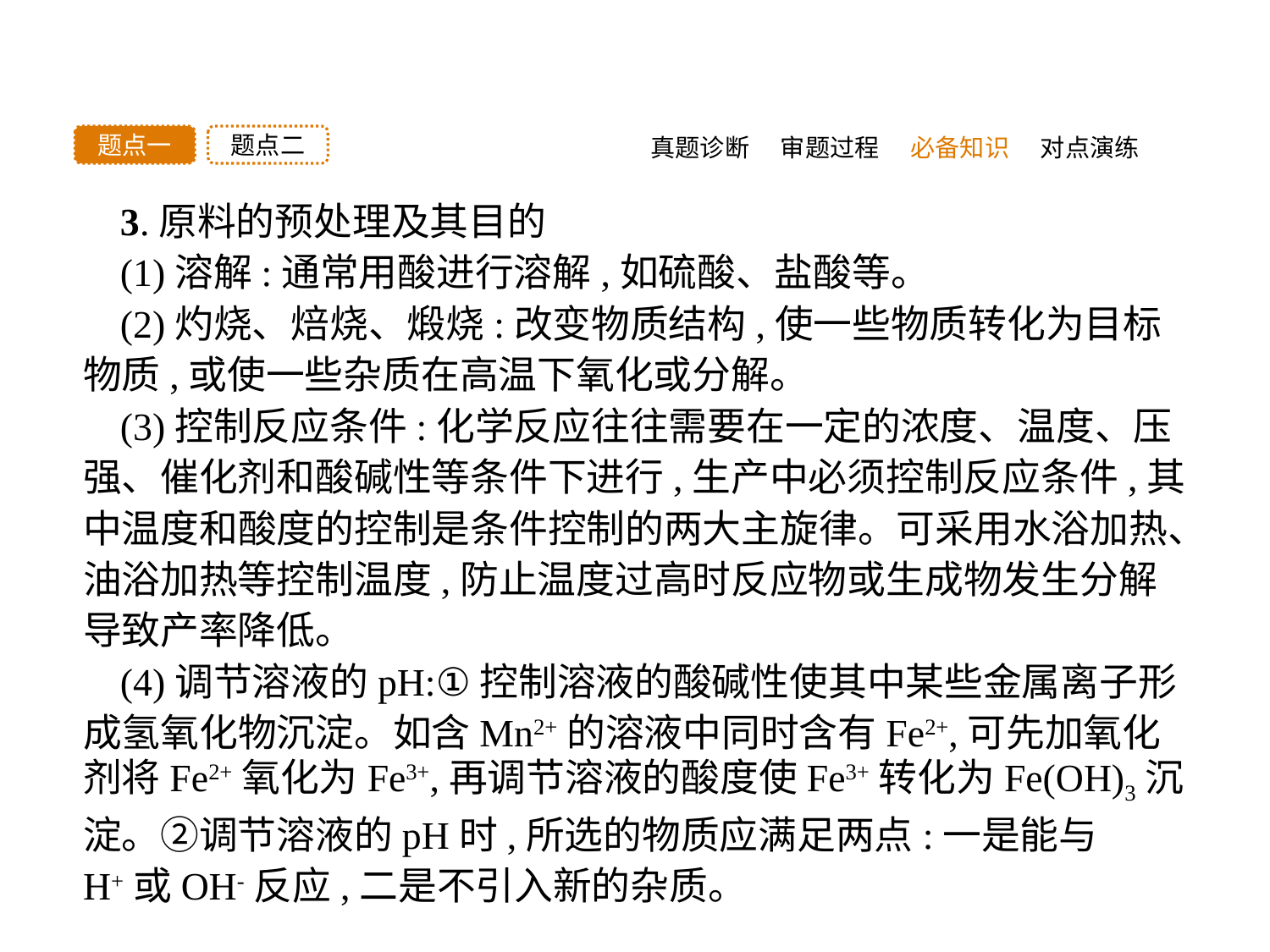

真题诊断
题点二
题点一
审题过程
必备知识
对点演练
3.原料的预处理及其目的
(1)溶解:通常用酸进行溶解,如硫酸、盐酸等。
(2)灼烧、焙烧、煅烧:改变物质结构,使一些物质转化为目标物质,或使一些杂质在高温下氧化或分解。
(3)控制反应条件:化学反应往往需要在一定的浓度、温度、压强、催化剂和酸碱性等条件下进行,生产中必须控制反应条件,其中温度和酸度的控制是条件控制的两大主旋律。可采用水浴加热、油浴加热等控制温度,防止温度过高时反应物或生成物发生分解导致产率降低。
(4)调节溶液的pH:①控制溶液的酸碱性使其中某些金属离子形成氢氧化物沉淀。如含Mn2+的溶液中同时含有Fe2+,可先加氧化剂将Fe2+氧化为Fe3+,再调节溶液的酸度使Fe3+转化为Fe(OH)3沉淀。②调节溶液的pH时,所选的物质应满足两点:一是能与H+或OH-反应,二是不引入新的杂质。